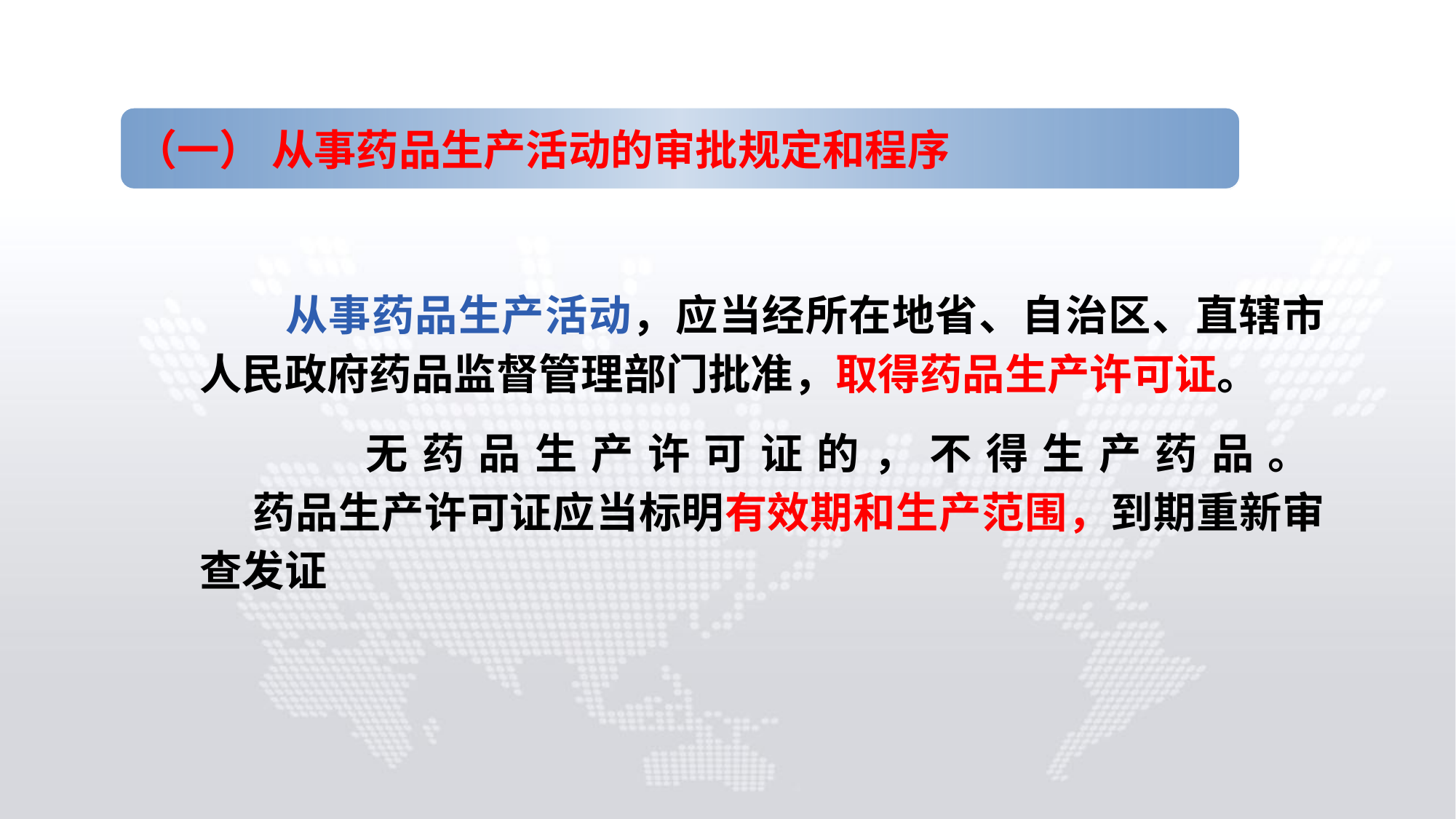

（一） 从事药品生产活动的审批规定和程序
       从事药品生产活动，应当经所在地省、自治区、直辖市人民政府药品监督管理部门批准，取得药品生产许可证。
      无药品生产许可证的，不得生产药品。
　 药品生产许可证应当标明有效期和生产范围，到期重新审查发证